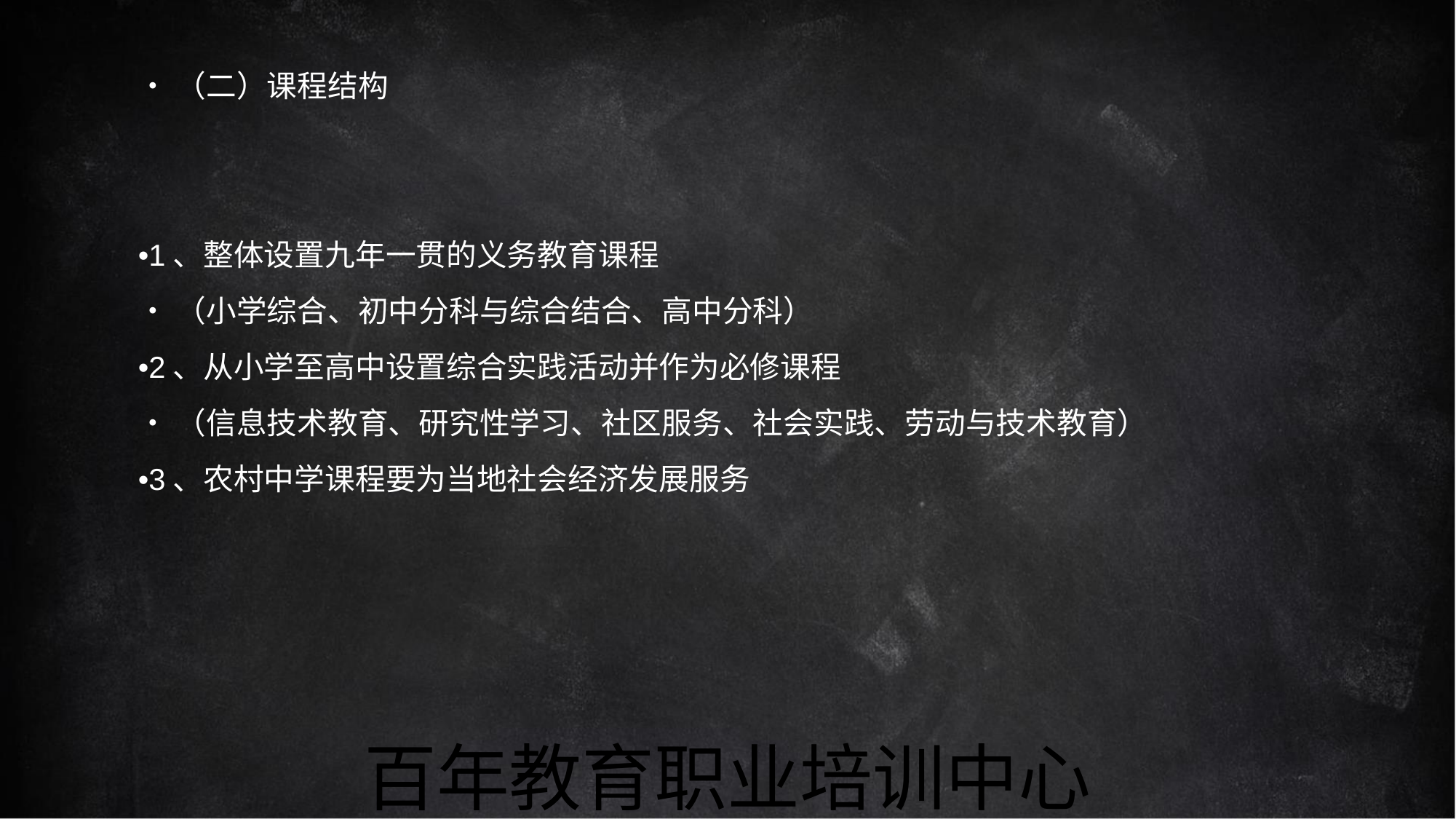

•（二）课程结构
•1、整体设置九年一贯的义务教育课程
•（小学综合、初中分科与综合结合、高中分科）
•2、从小学至高中设置综合实践活动并作为必修课程
•（信息技术教育、研究性学习、社区服务、社会实践、劳动与技术教育）
•3、农村中学课程要为当地社会经济发展服务
百年教育职业培训中心